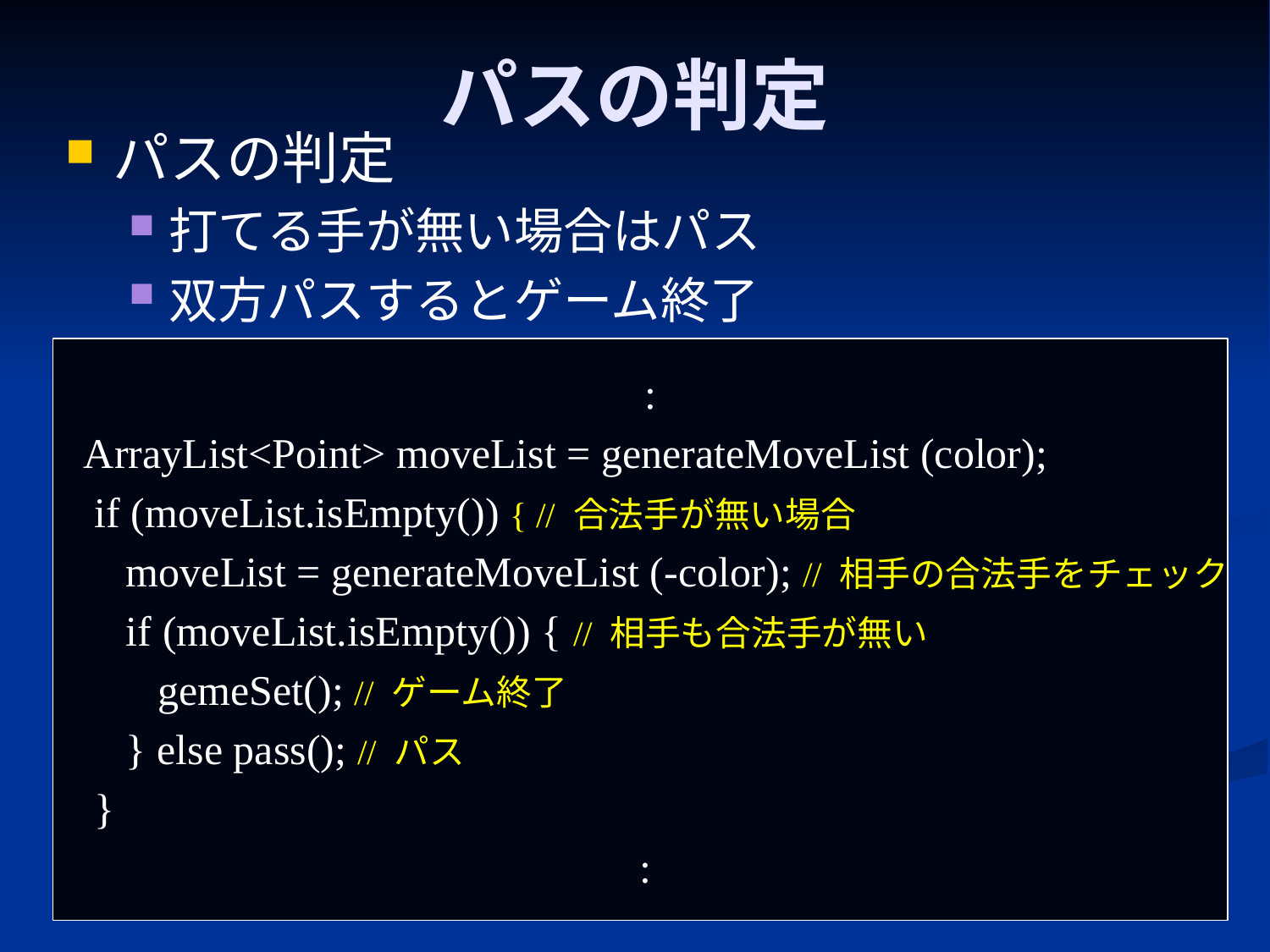

# パスの判定
パスの判定
打てる手が無い場合はパス
双方パスするとゲーム終了
   :
   ArrayList<Point> moveList = generateMoveList (color);
    if (moveList.isEmpty()) { // 合法手が無い場合
       moveList = generateMoveList (-color); // 相手の合法手をチェック
       if (moveList.isEmpty()) { // 相手も合法手が無い
          gemeSet(); // ゲーム終了
       } else pass(); // パス
    }
 :